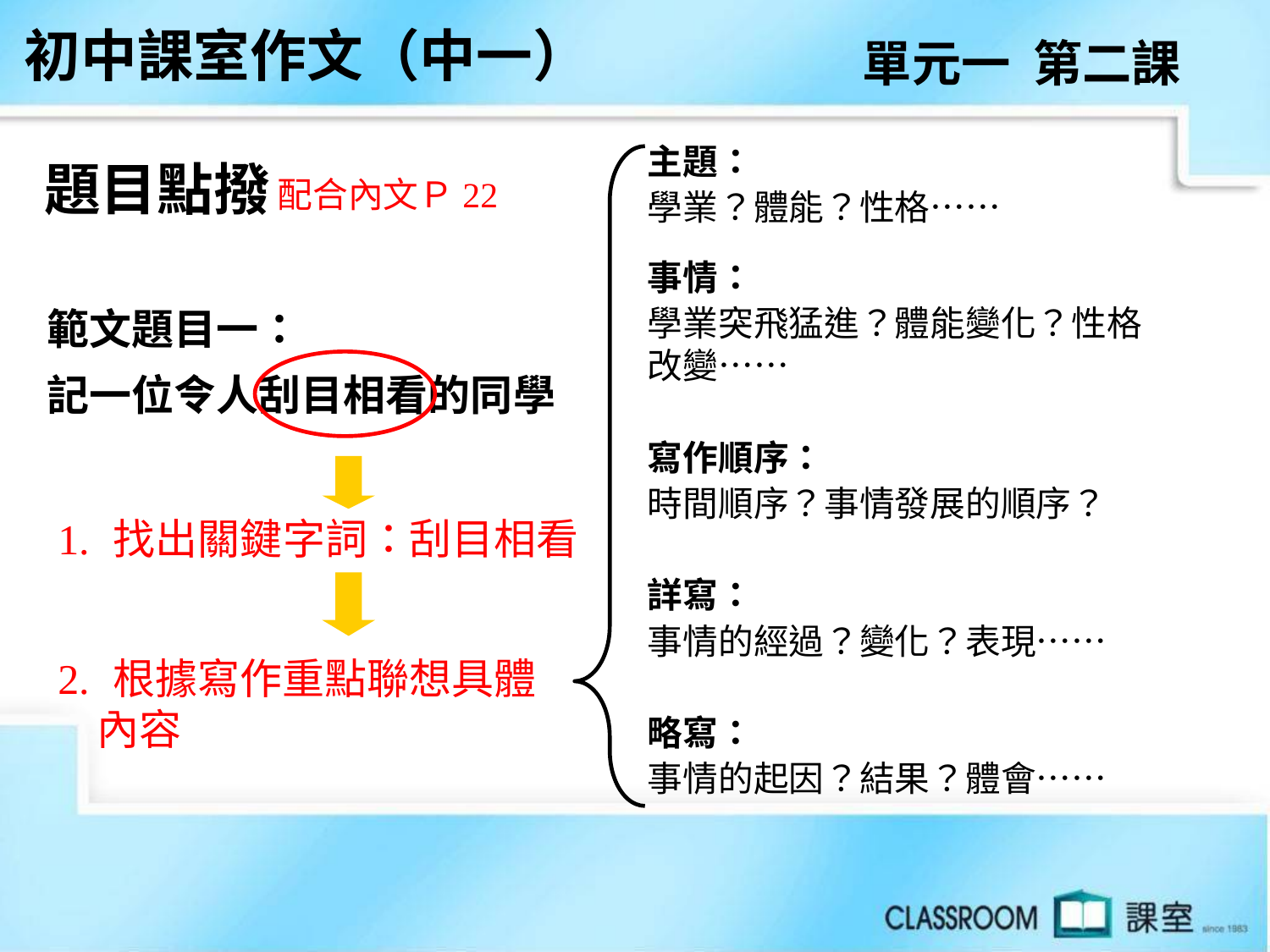

初中課室作文（中一）
單元一  第二課
主題：
學業？體能？性格……

事情：
學業突飛猛進？體能變化？性格改變……

寫作順序：
時間順序？事情發展的順序？

詳寫：
事情的經過？變化？表現……

略寫：
事情的起因？結果？體會……

題目點撥
配合內文Ｐ22
範文題目一：
記一位令人刮目相看的同學

1. 找出關鍵字詞：刮目相看

2. 根據寫作重點聯想具體
   內容